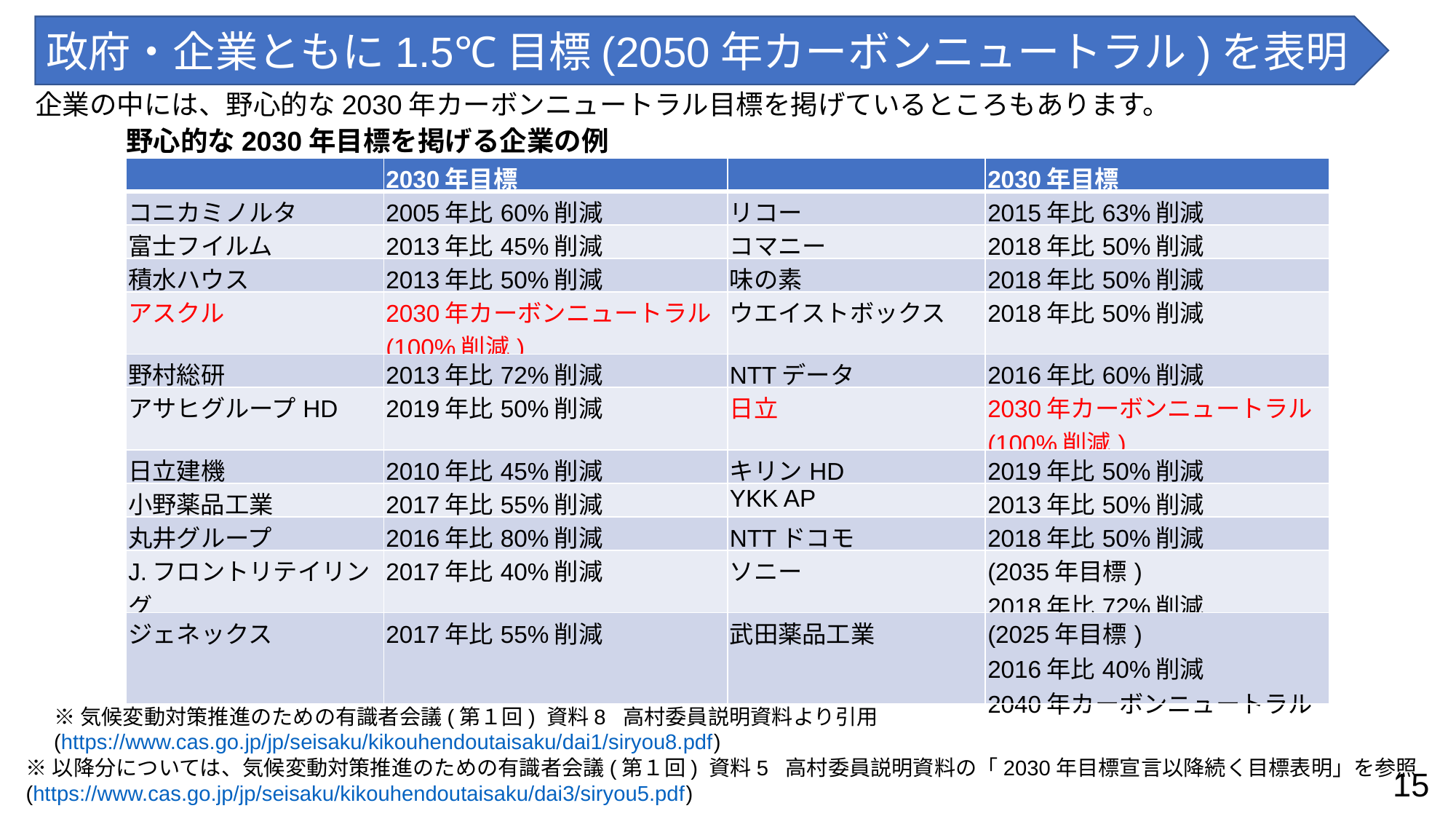

政府・企業ともに1.5℃目標(2050年カーボンニュートラル)を表明
企業の中には、野心的な2030年カーボンニュートラル目標を掲げているところもあります。
野心的な2030年目標を掲げる企業の例
|  | 2030年目標 |  | 2030年目標 |
| --- | --- | --- | --- |
| コニカミノルタ | 2005年比60%削減 | リコー | 2015年比63%削減 |
| 富士フイルム | 2013年比45%削減 | コマニー | 2018年比50%削減 |
| 積水ハウス | 2013年比50%削減 | 味の素 | 2018年比50%削減 |
| アスクル | 2030年カーボンニュートラル (100%削減) | ウエイストボックス | 2018年比50%削減 |
| 野村総研 | 2013年比72%削減 | NTTデータ | 2016年比60%削減 |
| アサヒグループHD | 2019年比50%削減 | 日立 | 2030年カーボンニュートラル (100%削減) |
| 日立建機 | 2010年比45%削減 | キリンHD | 2019年比50%削減 |
| 小野薬品工業 | 2017年比55%削減 | YKK AP | 2013年比50%削減 |
| 丸井グループ | 2016年比80%削減 | NTTドコモ | 2018年比50%削減 |
| J.フロントリテイリング | 2017年比40%削減 | ソニー | (2035年目標) 2018年比72%削減 |
| ジェネックス | 2017年比55%削減 | 武田薬品工業 | (2025年目標) 2016年比40%削減 2040年カーボンニュートラル |
※気候変動対策推進のための有識者会議(第１回) 資料8  高村委員説明資料より引用
(https://www.cas.go.jp/jp/seisaku/kikouhendoutaisaku/dai1/siryou8.pdf)
※以降分については、気候変動対策推進のための有識者会議(第１回) 資料5  高村委員説明資料の「2030年目標宣言以降続く目標表明」を参照
(https://www.cas.go.jp/jp/seisaku/kikouhendoutaisaku/dai3/siryou5.pdf)